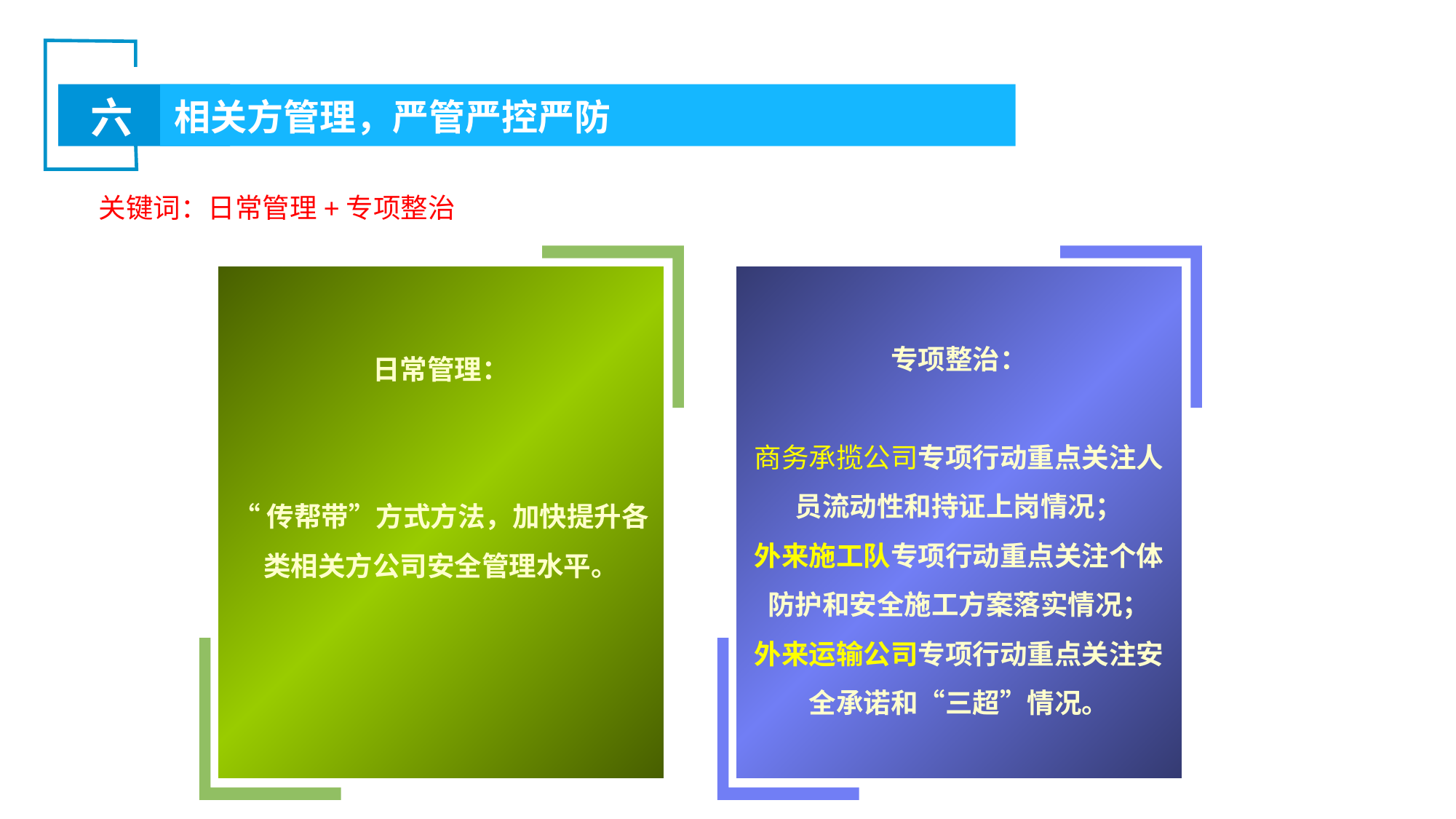

六
相关方管理，严管严控严防
关键词：日常管理+专项整治

日常管理：

“传帮带”方式方法，加快提升各类相关方公司安全管理水平。

专项整治：

商务承揽公司专项行动重点关注人员流动性和持证上岗情况；
外来施工队专项行动重点关注个体防护和安全施工方案落实情况；
外来运输公司专项行动重点关注安全承诺和“三超”情况。